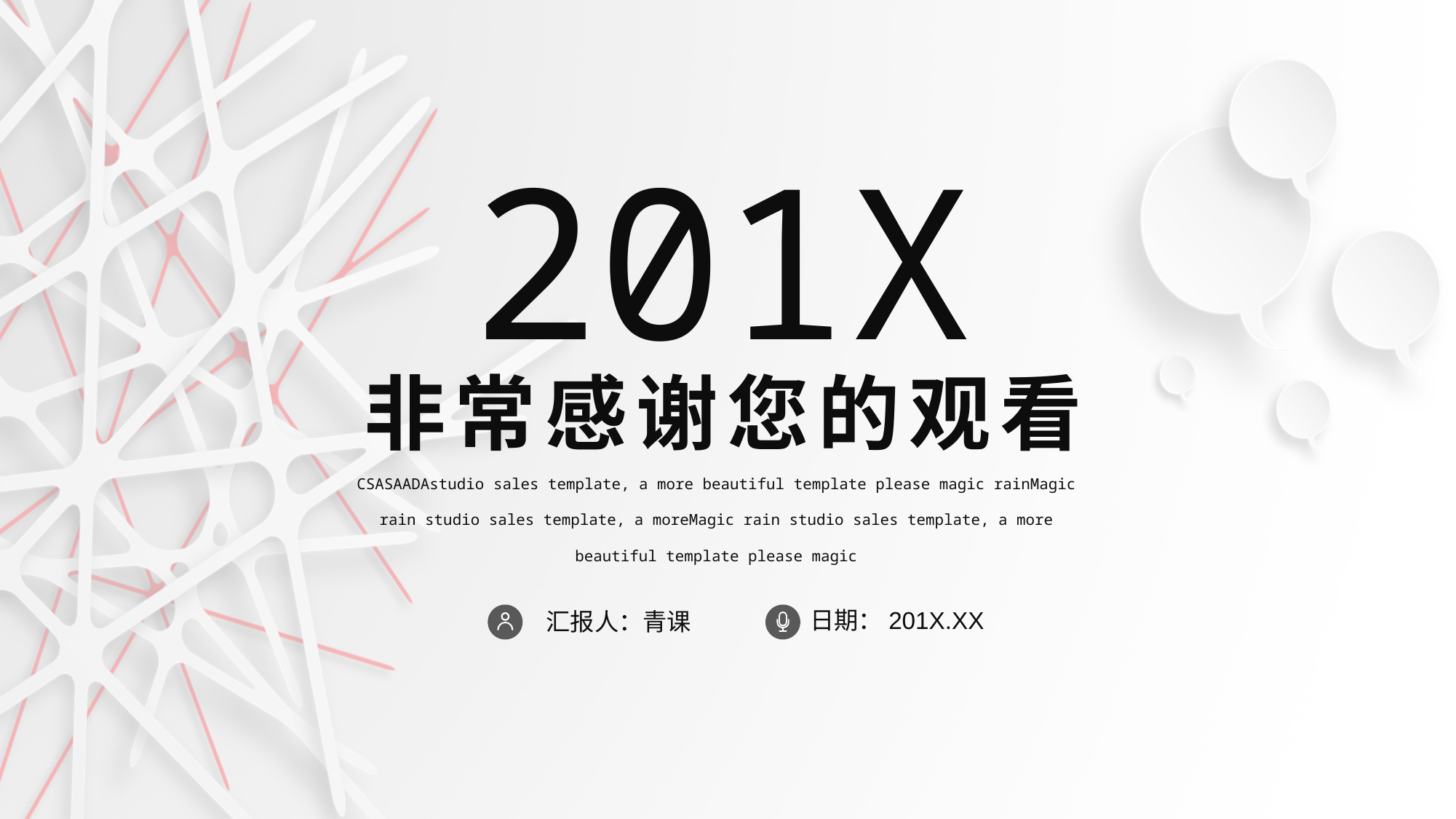

201X
非常感谢您的观看
CSASAADAstudio sales template, a more beautiful template please magic rainMagic rain studio sales template, a moreMagic rain studio sales template, a more beautiful template please magic
日期：201X.XX
汇报人：青课